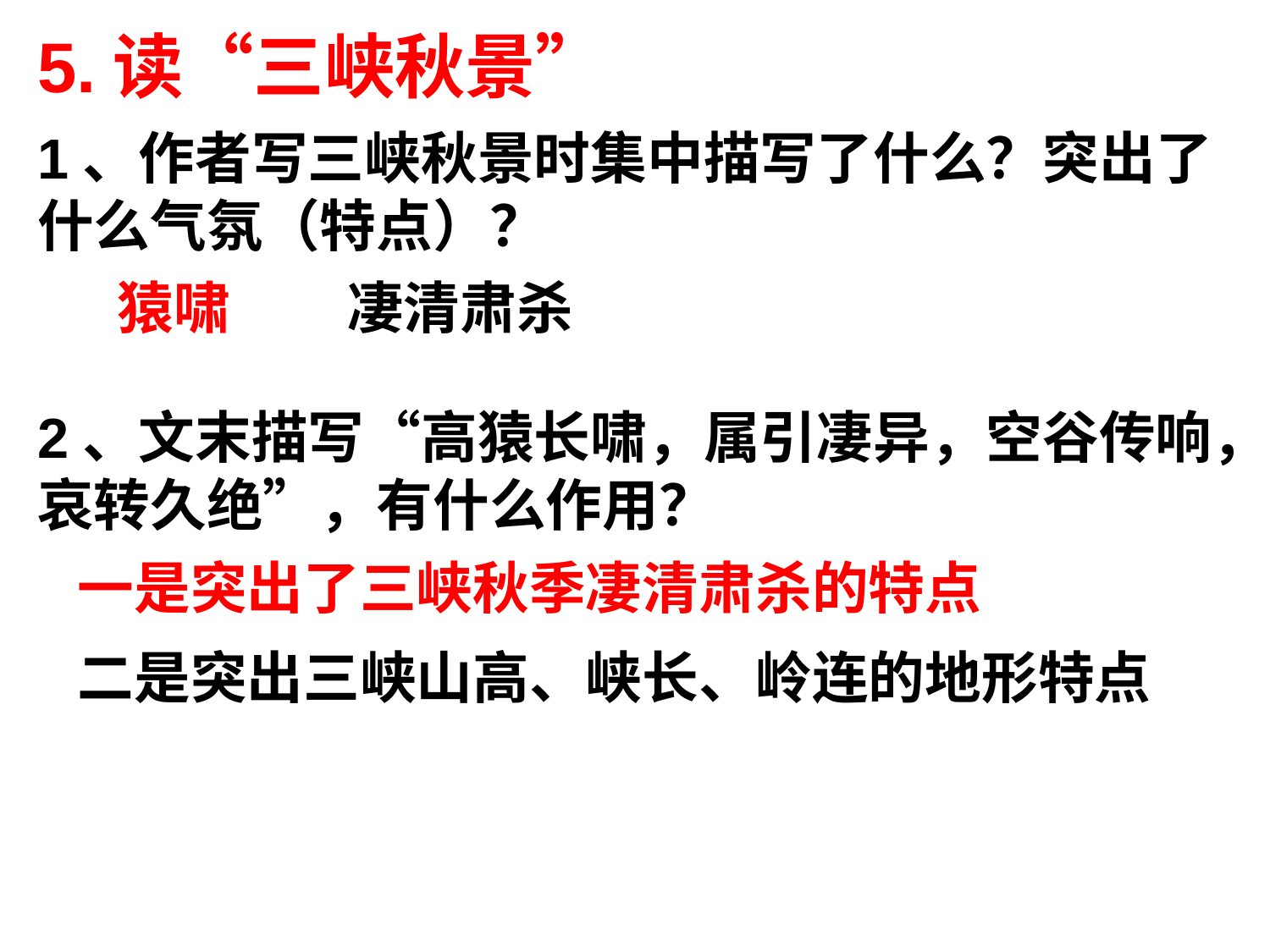

5.读“三峡秋景”
1、作者写三峡秋景时集中描写了什么？突出了什么气氛（特点）？
猿啸
凄清肃杀
2、文末描写“高猿长啸，属引凄异，空谷传响，哀转久绝”，有什么作用？
一是突出了三峡秋季凄清肃杀的特点
二是突出三峡山高、峡长、岭连的地形特点